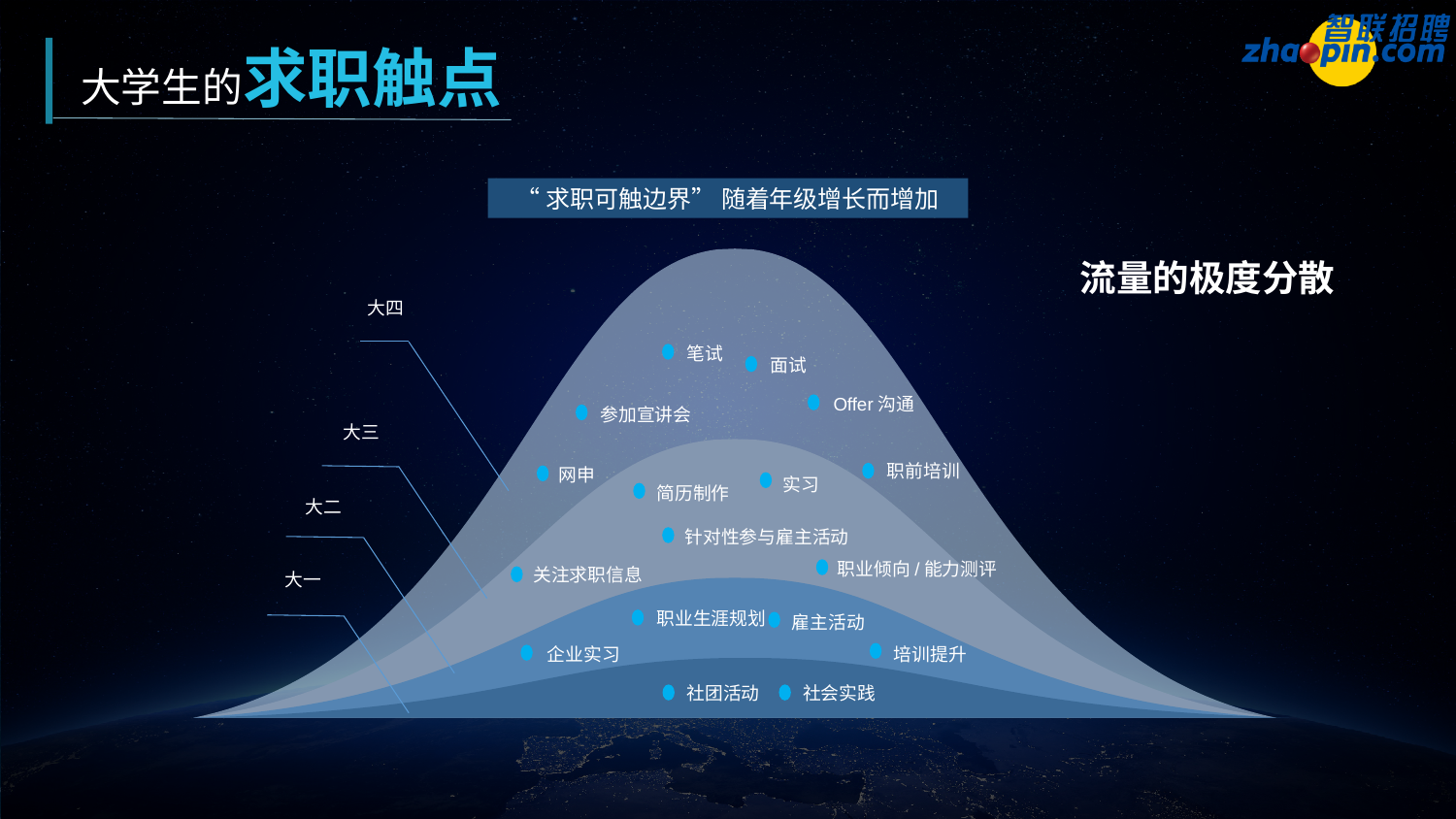

大学生的求职触点

“求职可触边界” 随着年级增长而增加

大四
笔试

面试

Offer沟通

参加宣讲会

大三
职前培训
网申

实习

简历制作

大二
针对性参与雇主活动

职业倾向/能力测评
关注求职信息

大一

职业生涯规划
雇主活动

企业实习
培训提升

社团活动
社会实践

流量的极度分散